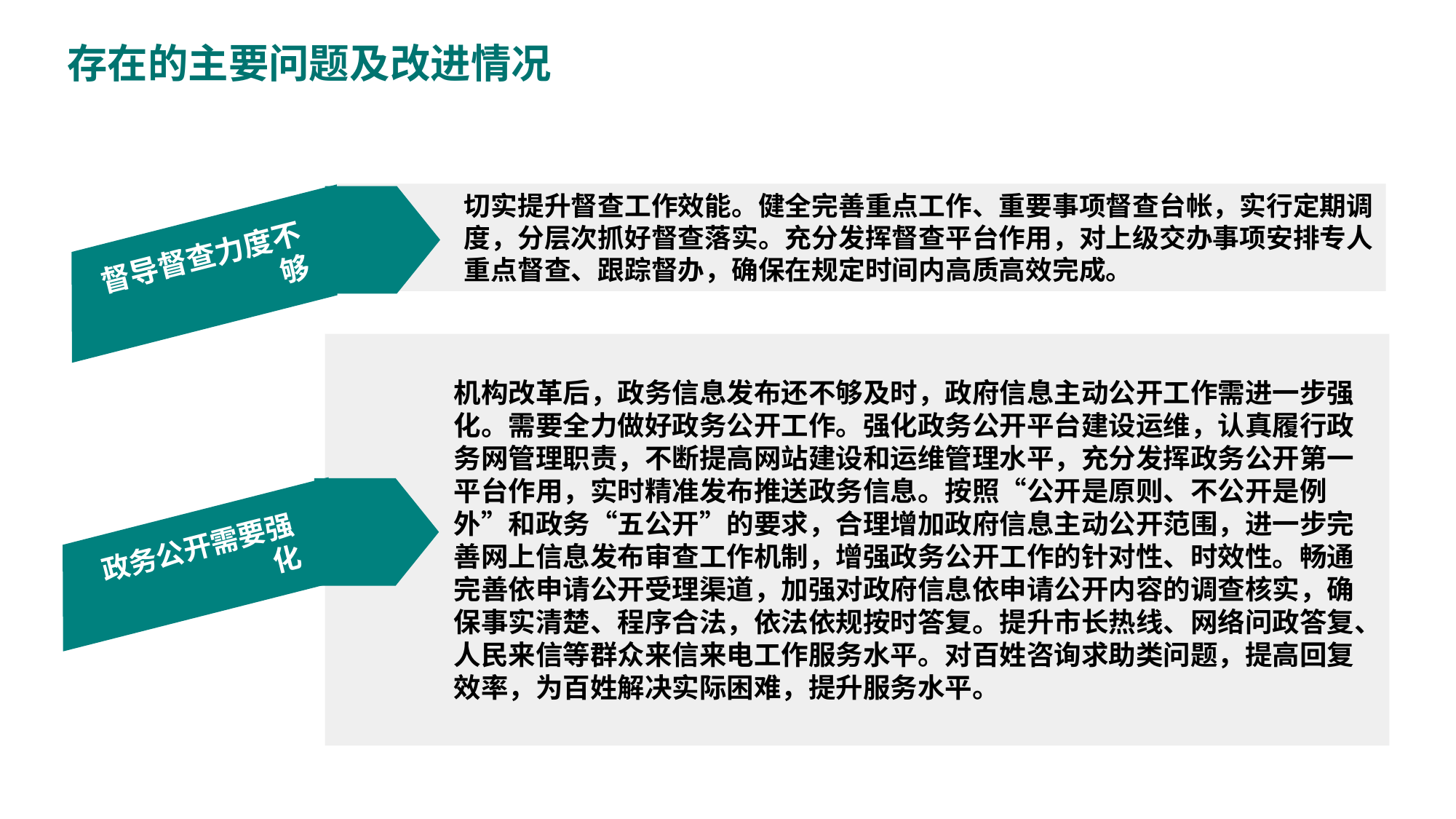

存在的主要问题及改进情况
切实提升督查工作效能。健全完善重点工作、重要事项督查台帐，实行定期调度，分层次抓好督查落实。充分发挥督查平台作用，对上级交办事项安排专人重点督查、跟踪督办，确保在规定时间内高质高效完成。

督导督查力度不够
机构改革后，政务信息发布还不够及时，政府信息主动公开工作需进一步强化。需要全力做好政务公开工作。强化政务公开平台建设运维，认真履行政务网管理职责，不断提高网站建设和运维管理水平，充分发挥政务公开第一平台作用，实时精准发布推送政务信息。按照“公开是原则、不公开是例外”和政务“五公开”的要求，合理增加政府信息主动公开范围，进一步完善网上信息发布审查工作机制，增强政务公开工作的针对性、时效性。畅通完善依申请公开受理渠道，加强对政府信息依申请公开内容的调查核实，确保事实清楚、程序合法，依法依规按时答复。提升市长热线、网络问政答复、人民来信等群众来信来电工作服务水平。对百姓咨询求助类问题，提高回复效率，为百姓解决实际困难，提升服务水平。

政务公开需要强化